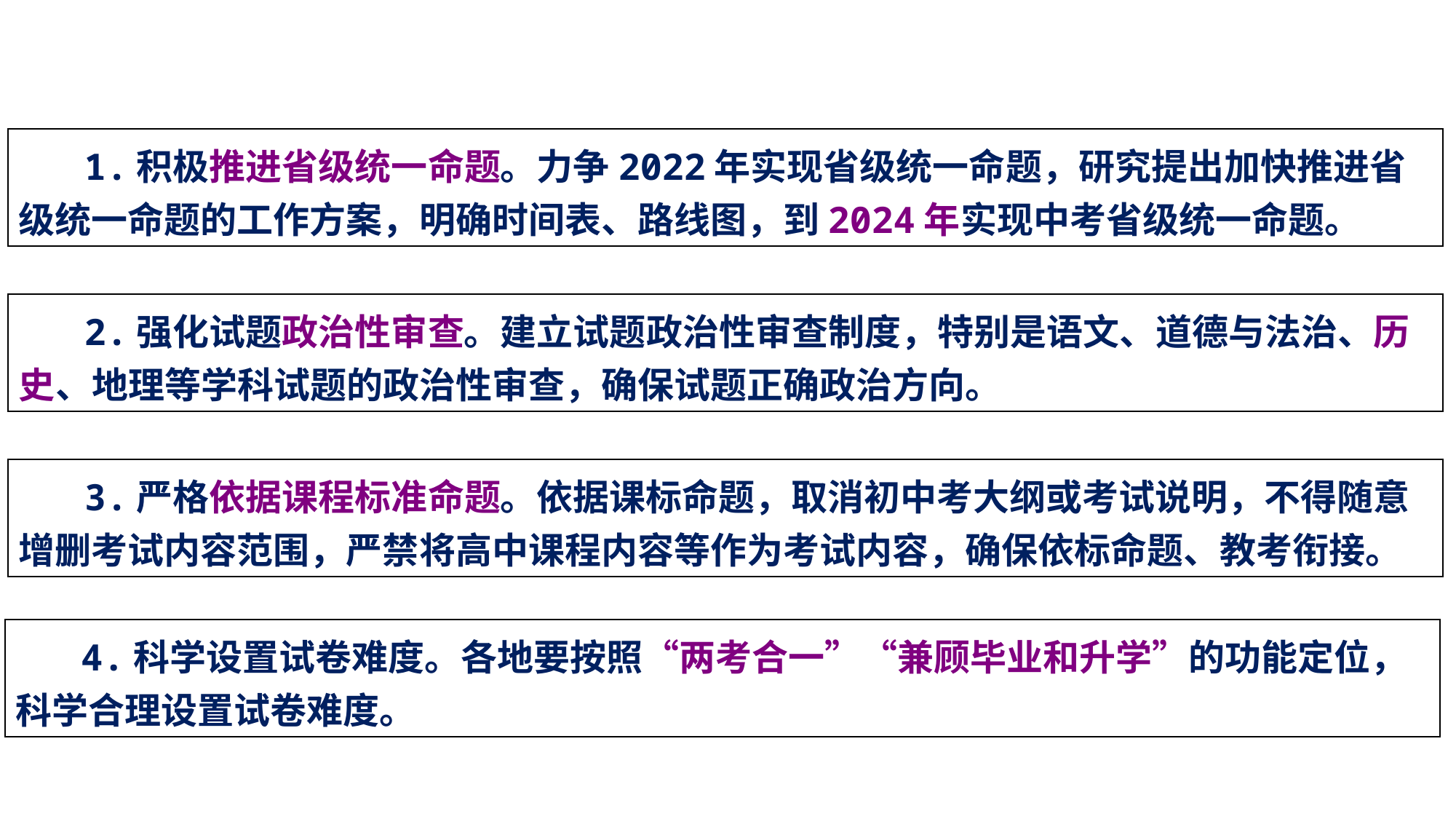

1.积极推进省级统一命题。力争2022年实现省级统一命题，研究提出加快推进省级统一命题的工作方案，明确时间表、路线图，到2024年实现中考省级统一命题。
   2.强化试题政治性审查。建立试题政治性审查制度，特别是语文、道德与法治、历史、地理等学科试题的政治性审查，确保试题正确政治方向。
   3.严格依据课程标准命题。依据课标命题，取消初中考大纲或考试说明，不得随意增删考试内容范围，严禁将高中课程内容等作为考试内容，确保依标命题、教考衔接。
   4.科学设置试卷难度。各地要按照“两考合一”“兼顾毕业和升学”的功能定位，科学合理设置试卷难度。